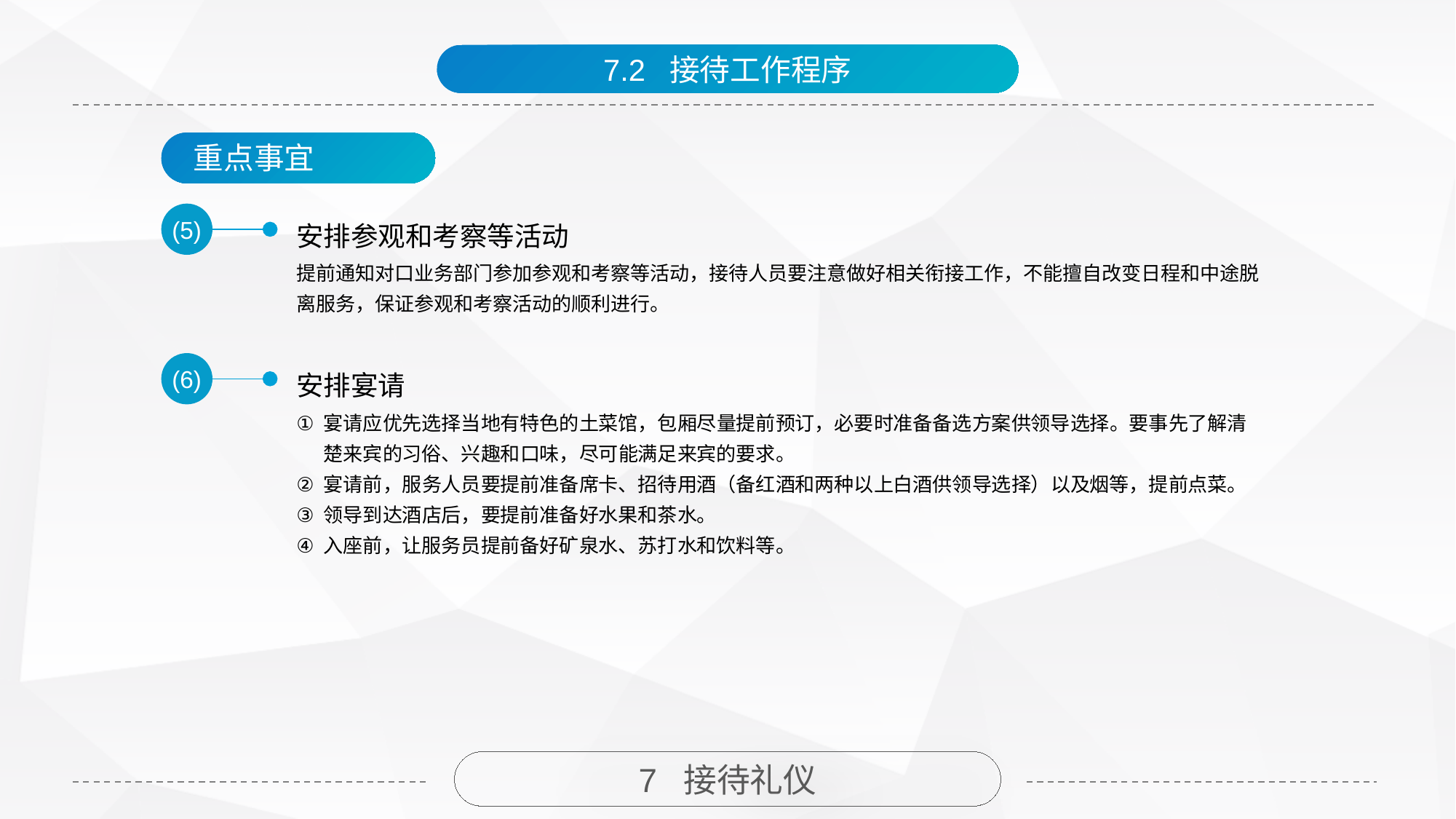

7.2  接待工作程序

重点事宜
(5)
安排参观和考察等活动
提前通知对口业务部门参加参观和考察等活动，接待人员要注意做好相关衔接工作，不能擅自改变日程和中途脱离服务，保证参观和考察活动的顺利进行。
(6)
安排宴请
宴请应优先选择当地有特色的土菜馆，包厢尽量提前预订，必要时准备备选方案供领导选择。要事先了解清楚来宾的习俗、兴趣和口味，尽可能满足来宾的要求。
宴请前，服务人员要提前准备席卡、招待用酒（备红酒和两种以上白酒供领导选择）以及烟等，提前点菜。
领导到达酒店后，要提前准备好水果和茶水。
入座前，让服务员提前备好矿泉水、苏打水和饮料等。
7  接待礼仪